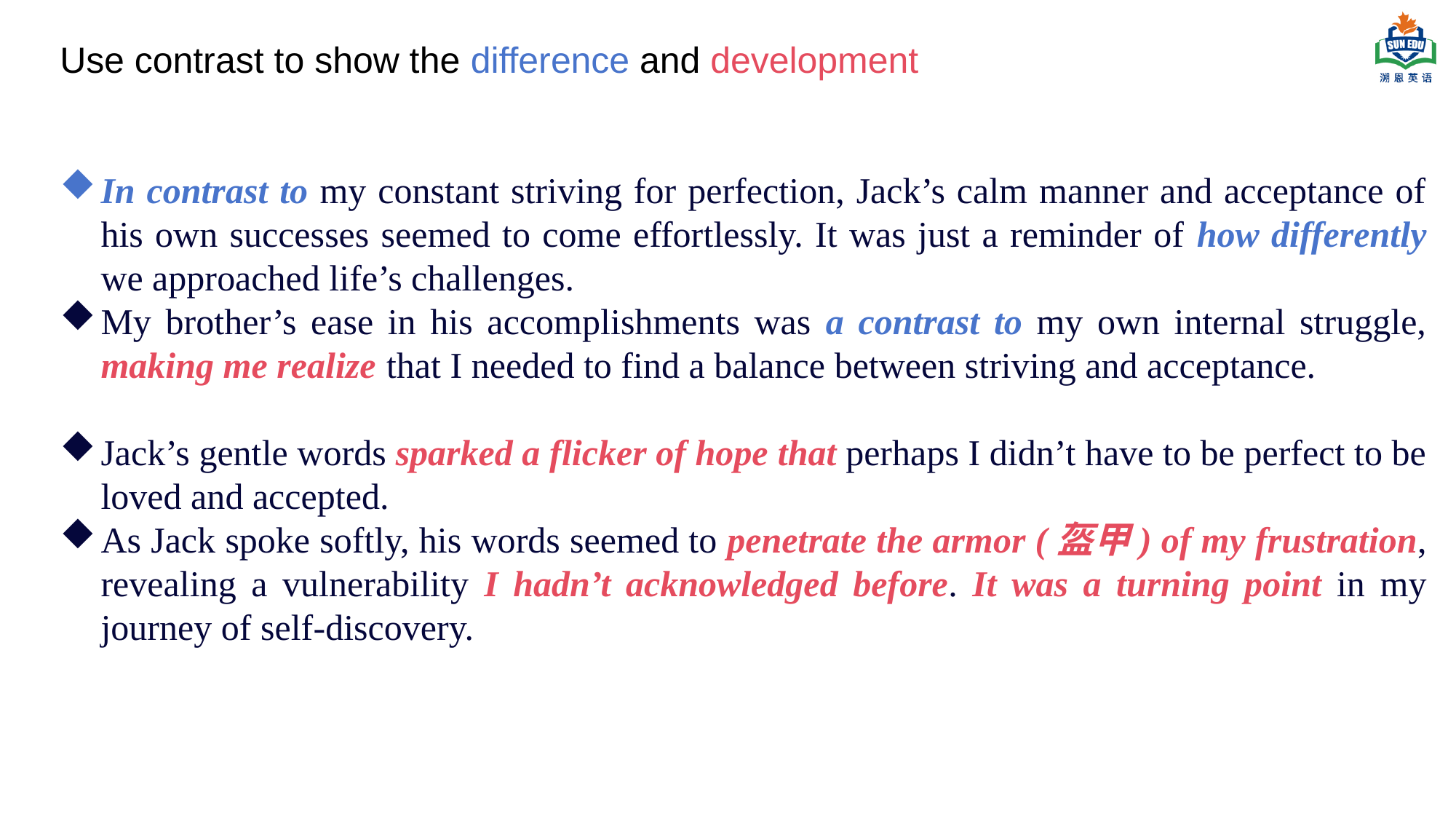

Use contrast to show the difference and development
In contrast to my constant striving for perfection, Jack’s calm manner and acceptance of his own successes seemed to come effortlessly. It was just a reminder of how differently we approached life’s challenges.
My brother’s ease in his accomplishments was a contrast to my own internal struggle, making me realize that I needed to find a balance between striving and acceptance.

Jack’s gentle words sparked a flicker of hope that perhaps I didn’t have to be perfect to be loved and accepted.
As Jack spoke softly, his words seemed to penetrate the armor (盔甲) of my frustration, revealing a vulnerability I hadn’t acknowledged before. It was a turning point in my journey of self-discovery.